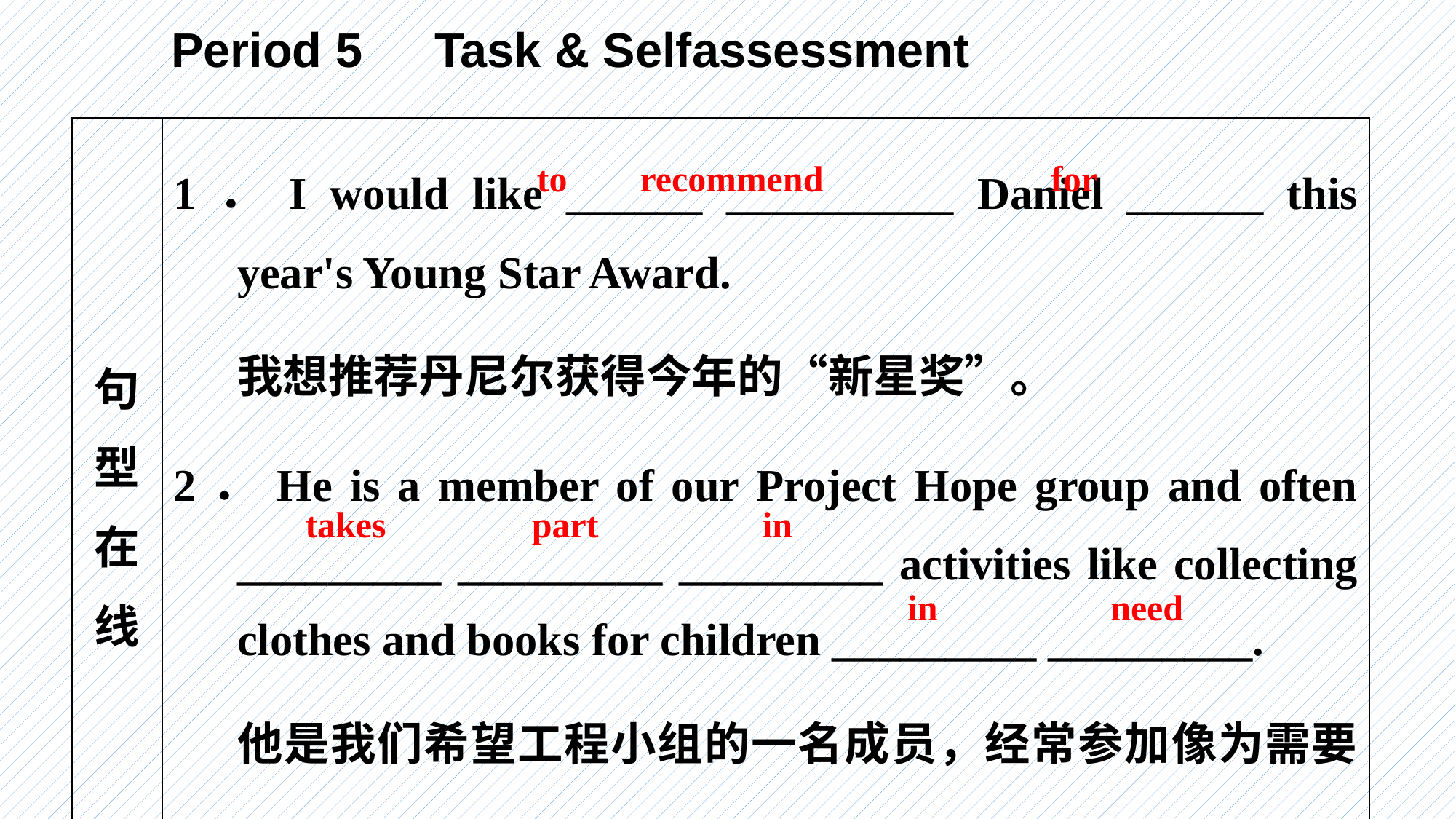

Period 5　Task & Self­assessment
| 句 型 在 线 | 1．I would like \_\_\_\_\_\_ \_\_\_\_\_\_\_\_\_\_ Daniel \_\_\_\_\_\_ this year's Young Star Award. 我想推荐丹尼尔获得今年的“新星奖”。 2．He is a member of our Project Hope group and often \_\_\_\_\_\_\_\_\_ \_\_\_\_\_\_\_\_\_ \_\_\_\_\_\_\_\_\_ activities like collecting clothes and books for children \_\_\_\_\_\_\_\_\_ \_\_\_\_\_\_\_\_\_. 他是我们希望工程小组的一名成员，经常参加像为需要帮助的孩子收集衣服和书之类的活动。 |
| --- | --- |
to        recommend                         for

takes                part                  in
in                   need